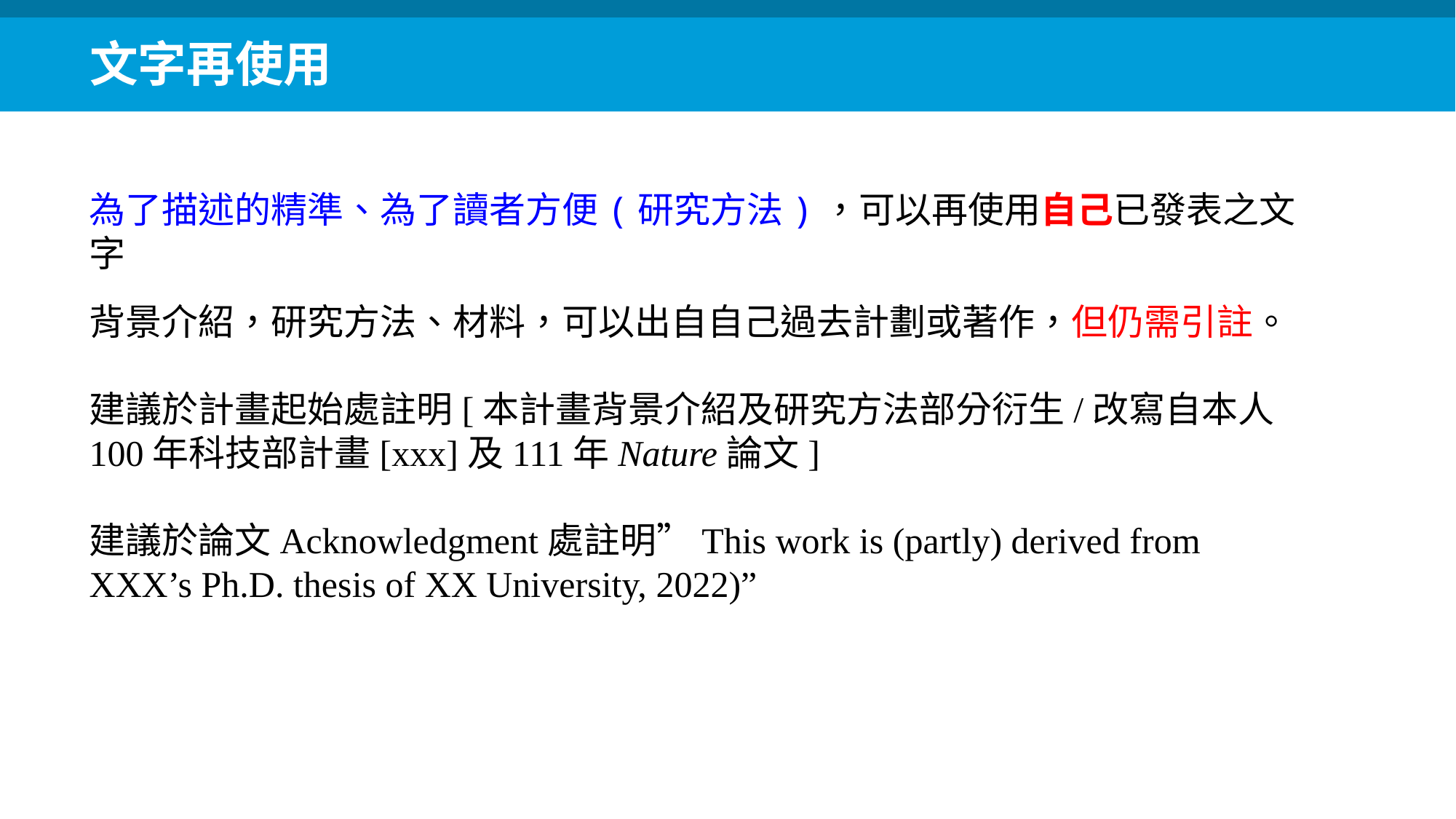

文字再使用
為了描述的精準、為了讀者方便(研究方法)，可以再使用自己已發表之文字
背景介紹，研究方法、材料，可以出自自己過去計劃或著作，但仍需引註。

建議於計畫起始處註明[本計畫背景介紹及研究方法部分衍生/改寫自本人100年科技部計畫[xxx]及111年Nature論文]

建議於論文Acknowledgment處註明”This work is (partly) derived from XXX’s Ph.D. thesis of XX University, 2022)”